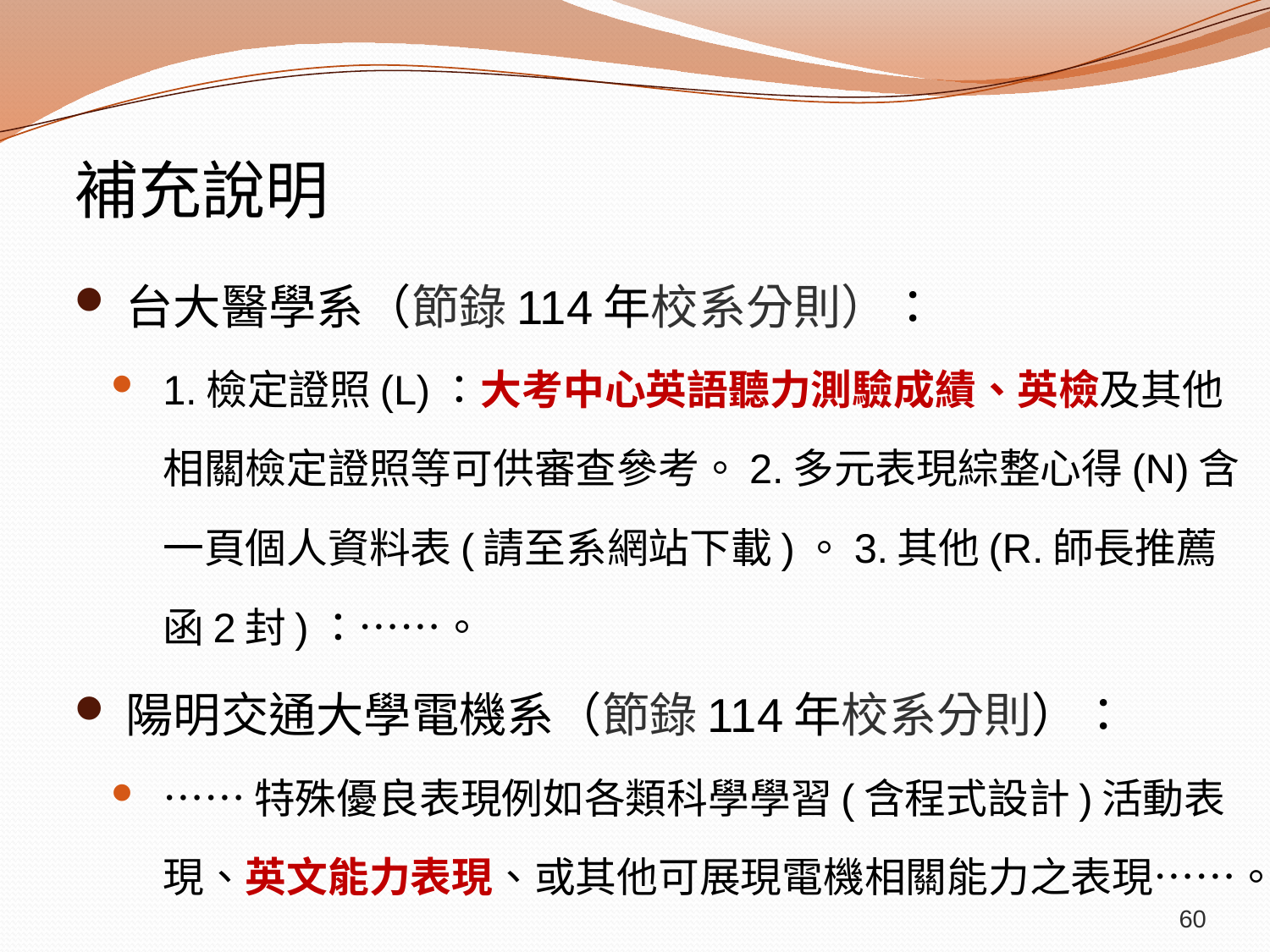

# 補充說明
台大醫學系（節錄114年校系分則）：
1.檢定證照(L)：大考中心英語聽力測驗成績、英檢及其他相關檢定證照等可供審查參考。2.多元表現綜整心得(N)含一頁個人資料表(請至系網站下載)。3.其他(R.師長推薦函2封)：……。
陽明交通大學電機系（節錄114年校系分則）：
……特殊優良表現例如各類科學學習(含程式設計)活動表現、英文能力表現、或其他可展現電機相關能力之表現……。
60